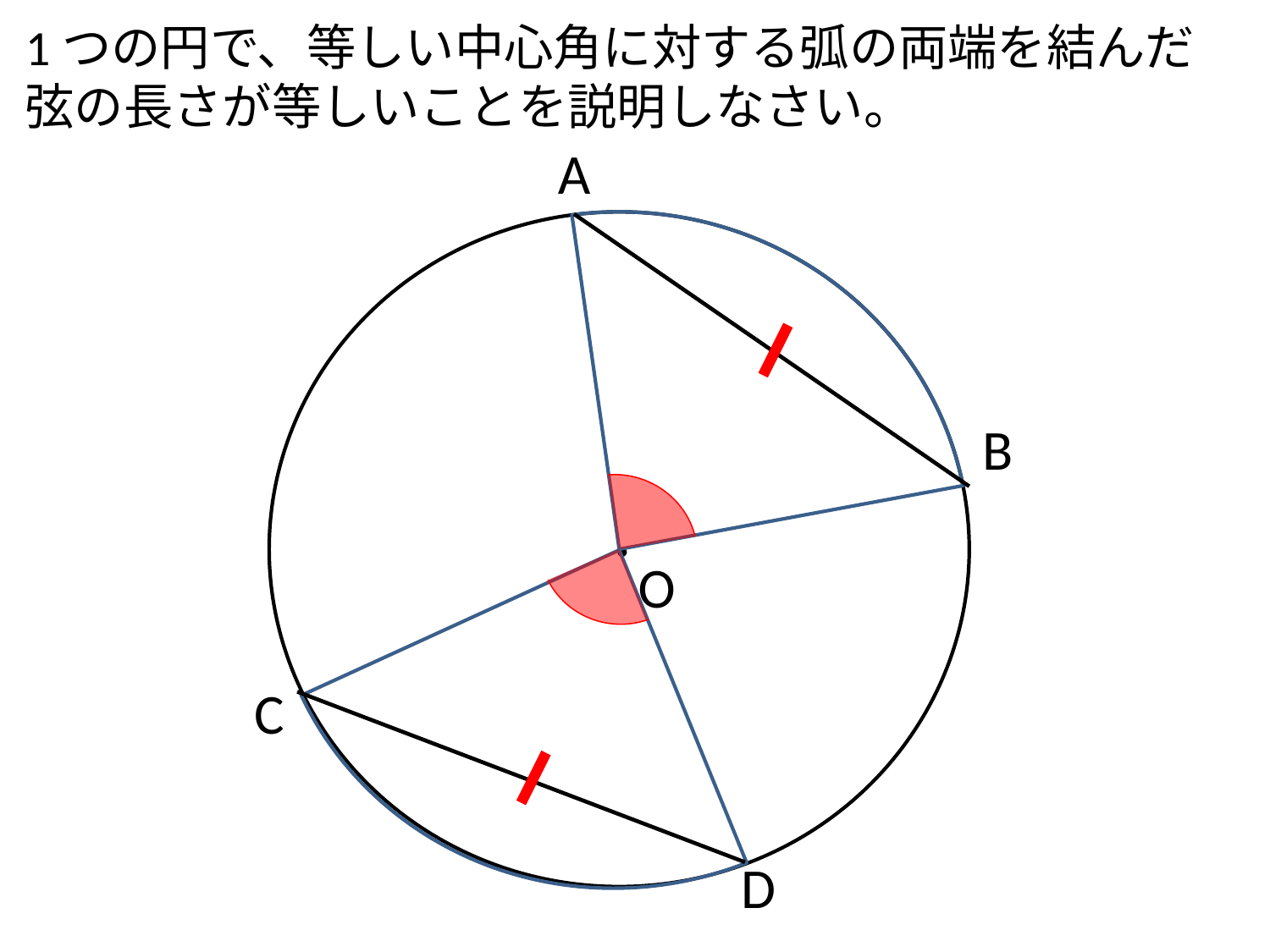

1つの円で、等しい中心角に対する弧の両端を結んだ弦の長さが等しいことを説明しなさい。
A

B

O
C
D